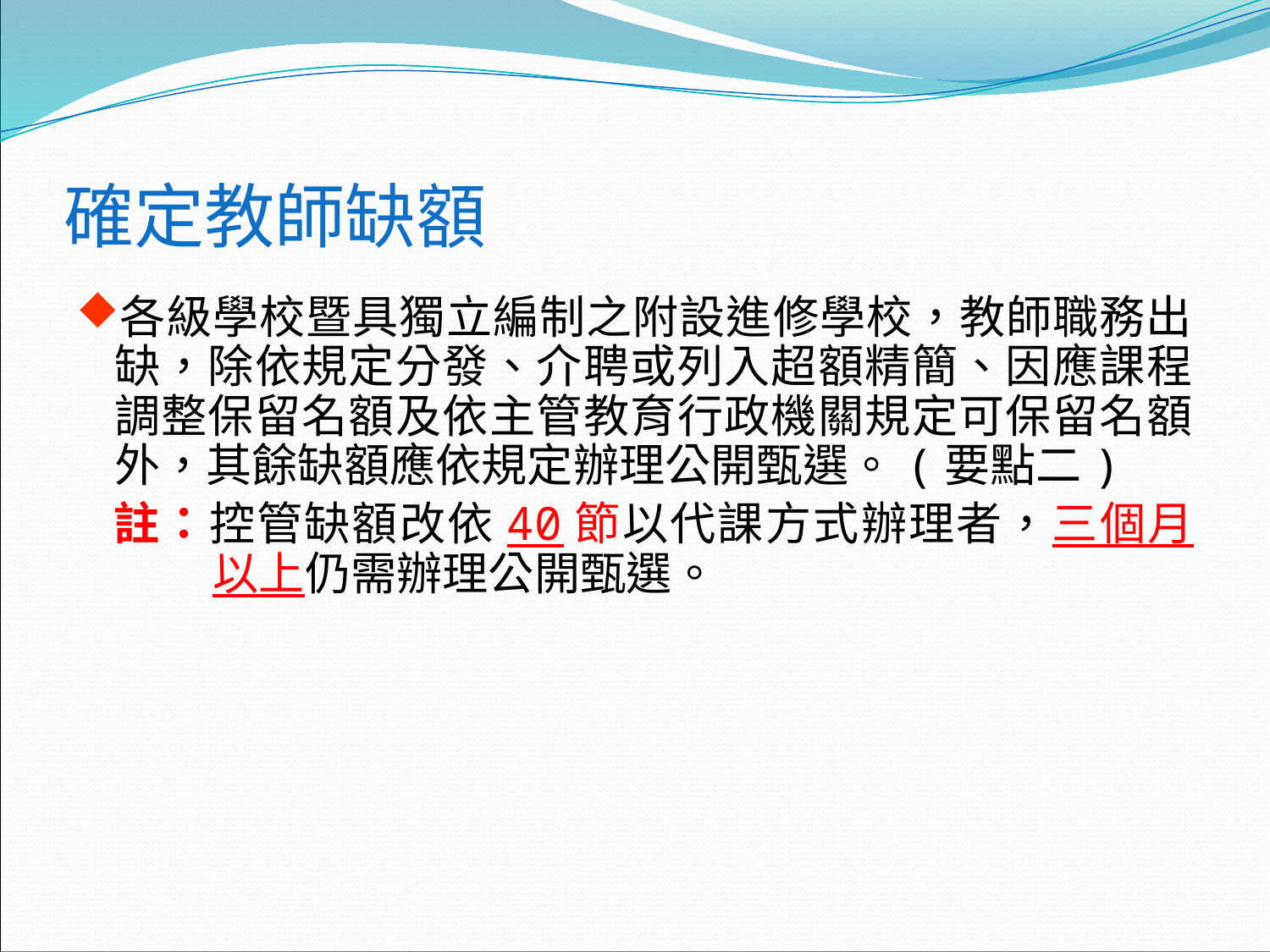

# 確定教師缺額
各級學校暨具獨立編制之附設進修學校，教師職務出缺，除依規定分發、介聘或列入超額精簡、因應課程調整保留名額及依主管教育行政機關規定可保留名額外，其餘缺額應依規定辦理公開甄選。(要點二)
註：控管缺額改依40節以代課方式辦理者，三個月以上仍需辦理公開甄選。